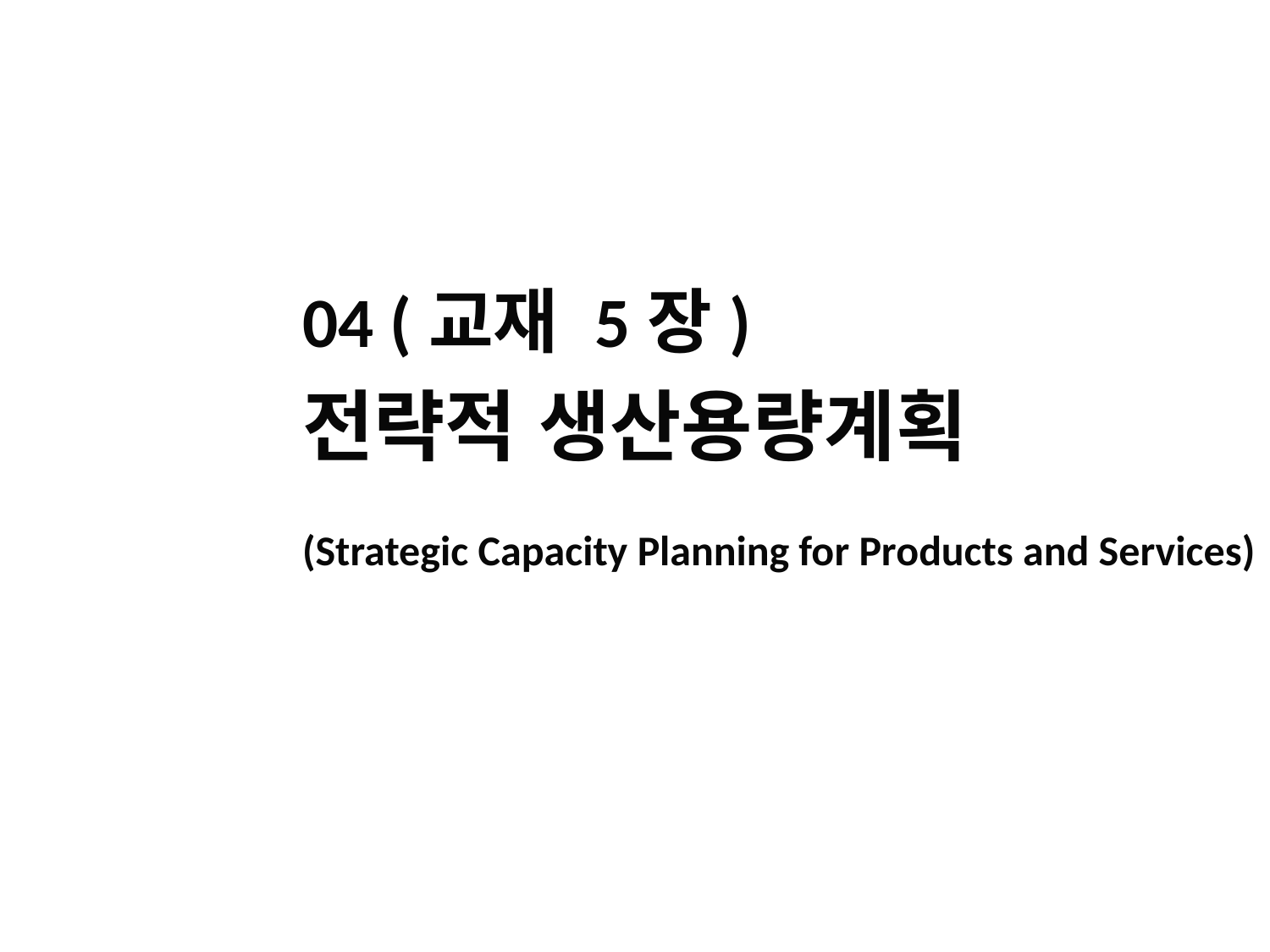

04 (교재 5장)
전략적 생산용량계획
(Strategic Capacity Planning for Products and Services)